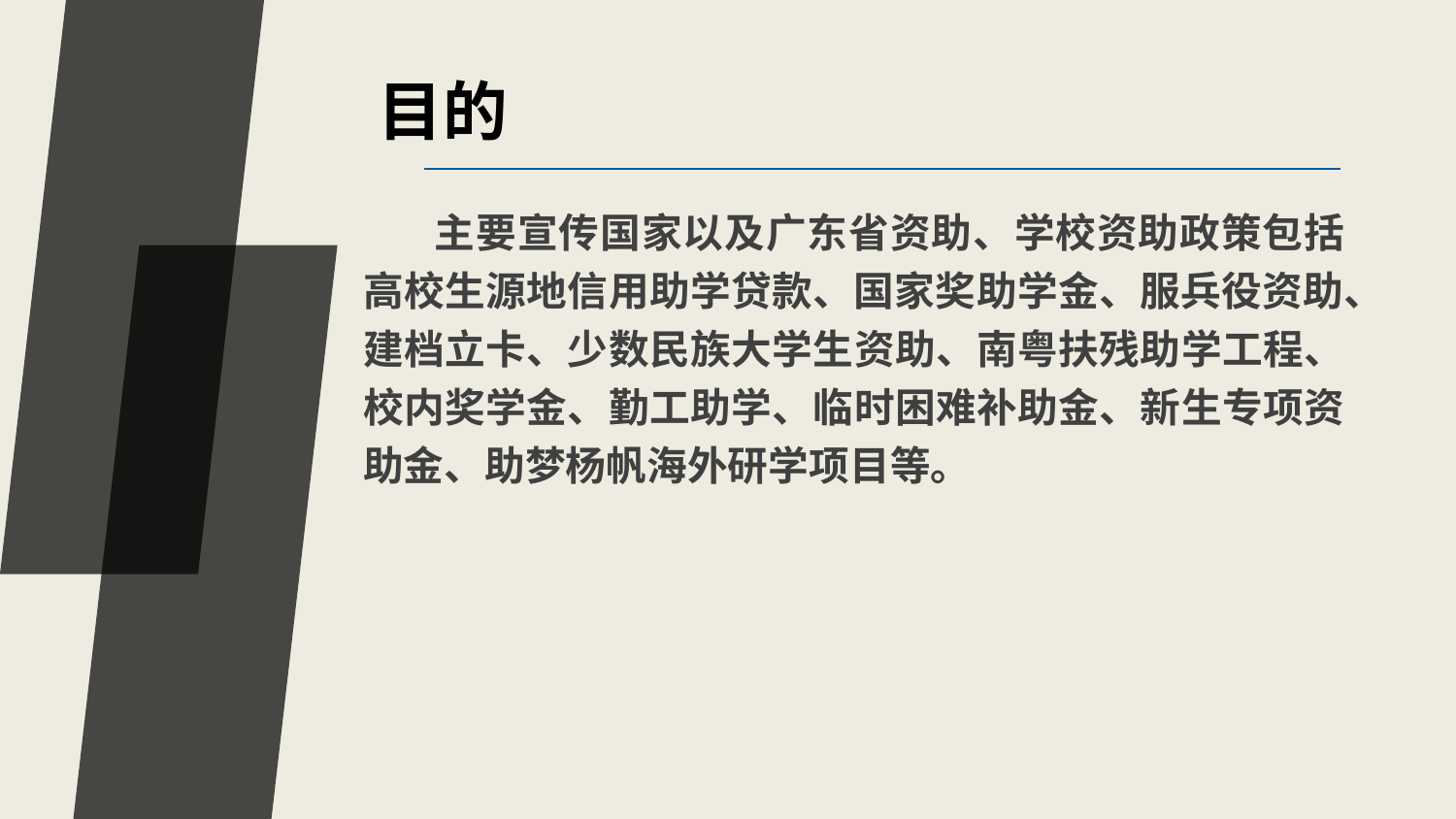

目的
      主要宣传国家以及广东省资助、学校资助政策包括高校生源地信用助学贷款、国家奖助学金、服兵役资助、建档立卡、少数民族大学生资助、南粤扶残助学工程、校内奖学金、勤工助学、临时困难补助金、新生专项资助金、助梦杨帆海外研学项目等。